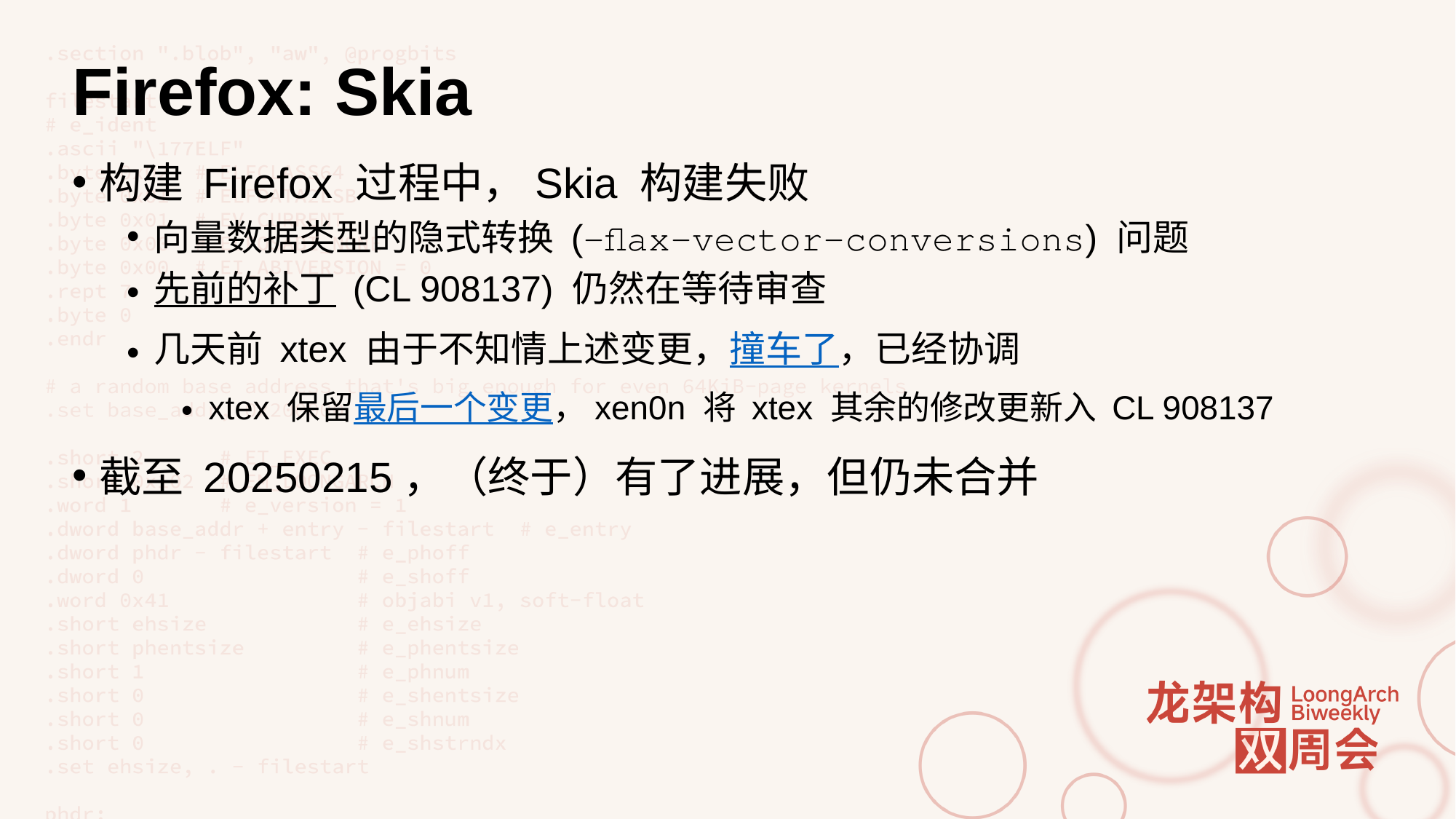

# Firefox: Skia
构建 Firefox 过程中，Skia 构建失败
向量数据类型的隐式转换 (-flax-vector-conversions) 问题
先前的补丁 (CL 908137) 仍然在等待审查
几天前 xtex 由于不知情上述变更，撞车了，已经协调
xtex 保留最后一个变更，xen0n 将 xtex 其余的修改更新入 CL 908137
截至 20250215，（终于）有了进展，但仍未合并